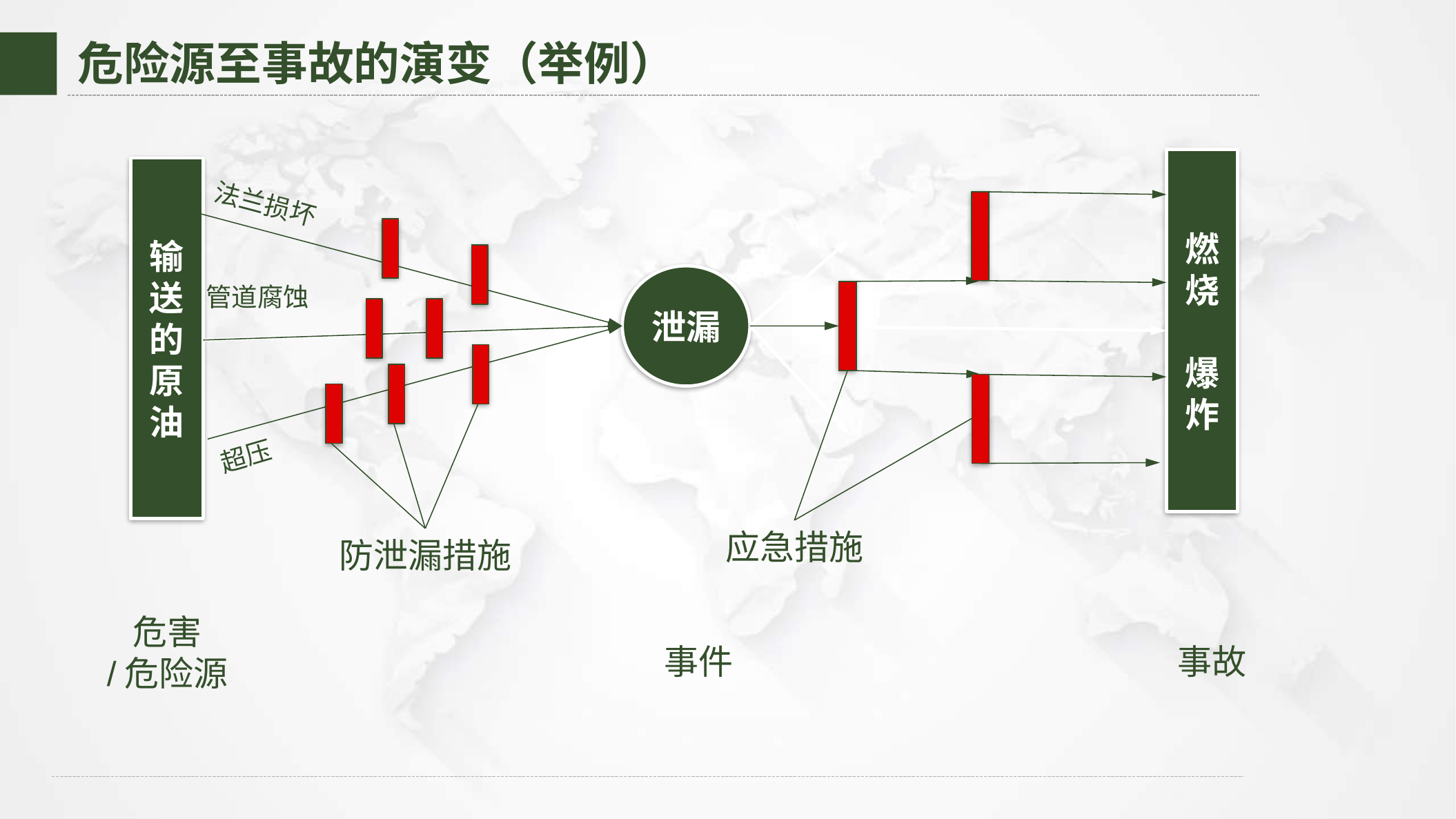

危险源至事故的演变（举例）

燃烧

爆炸

输送的原油

法兰损坏

泄漏
管道腐蚀

超压
应急措施
防泄漏措施
危害
/危险源
事件
事故